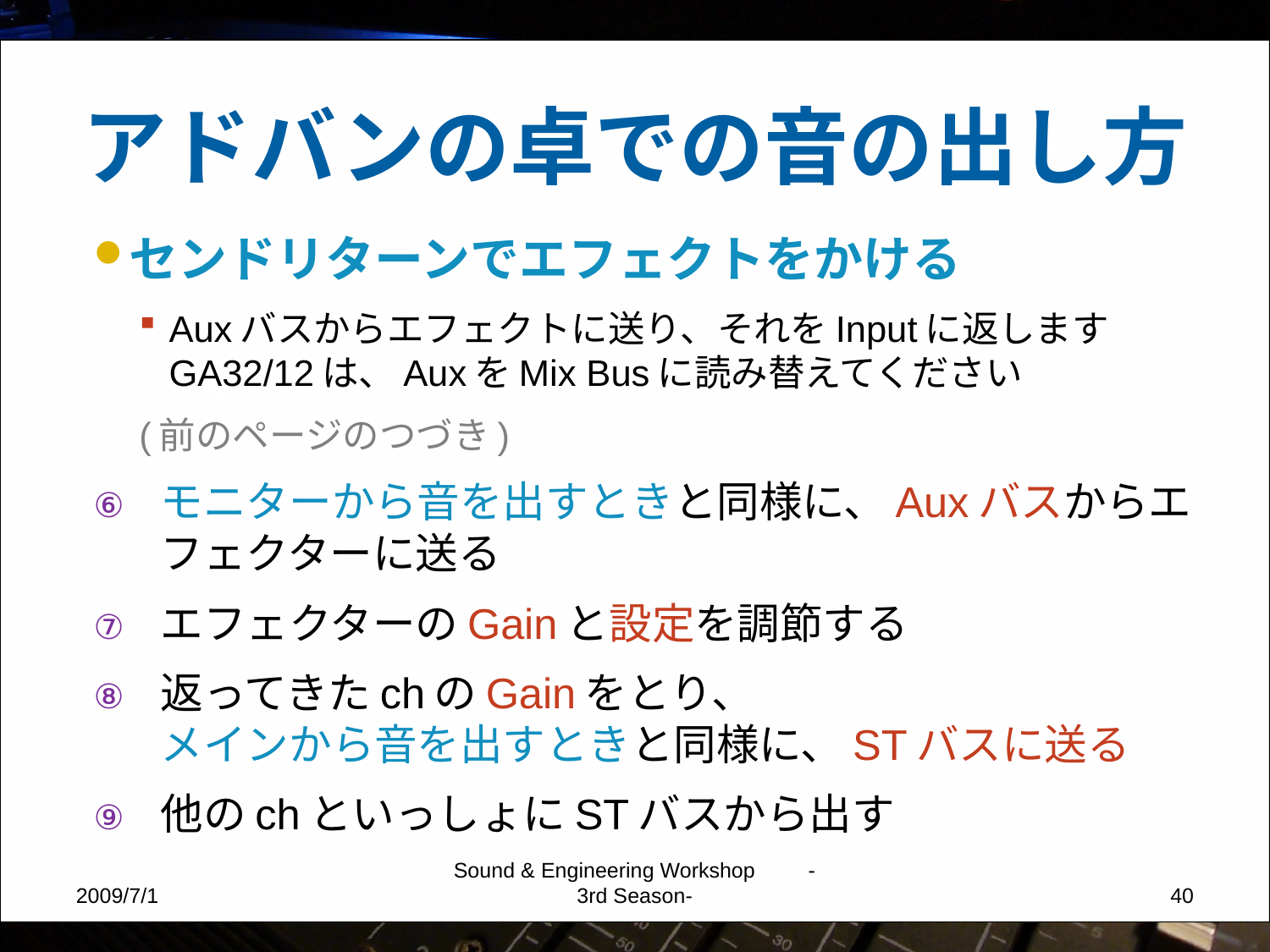

# アドバンの卓での音の出し方
センドリターンでエフェクトをかける
Auxバスからエフェクトに送り、それをInputに返します
GA32/12は、AuxをMix Busに読み替えてください
(前のページのつづき)
モニターから音を出すときと同様に、Auxバスからエフェクターに送る
エフェクターのGainと設定を調節する
返ってきたchのGainをとり、
メインから音を出すときと同様に、STバスに送る
他のchといっしょにSTバスから出す
2009/7/1
Sound & Engineering Workshop         -3rd Season-
40